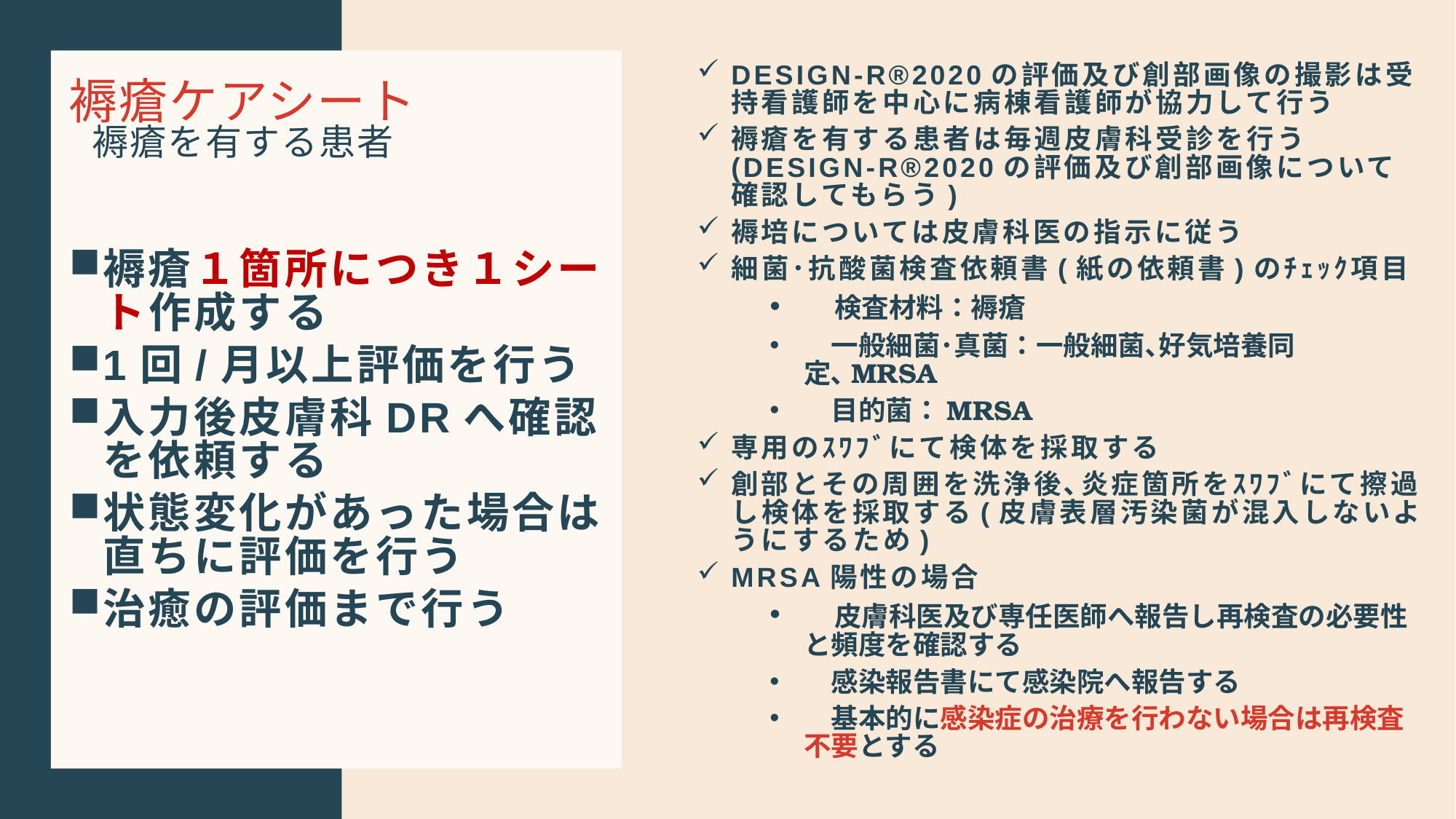

# 褥瘡ケアシート
DESIGN-R®︎2020の評価及び創部画像の撮影は受持看護師を中心に病棟看護師が協力して行う
褥瘡を有する患者は毎週皮膚科受診を行う(DESIGN-R®︎2020の評価及び創部画像について確認してもらう)
褥培については皮膚科医の指示に従う
細菌･抗酸菌検査依頼書(紙の依頼書)のﾁｪｯｸ項目
　検査材料：褥瘡
　一般細菌･真菌：一般細菌､好気培養同定､MRSA
　目的菌：MRSA
専用のｽﾜﾌﾞにて検体を採取する
創部とその周囲を洗浄後､炎症箇所をｽﾜﾌﾞにて擦過し検体を採取する(皮膚表層汚染菌が混入しないようにするため)
MRSA陽性の場合
　皮膚科医及び専任医師へ報告し再検査の必要性と頻度を確認する
　感染報告書にて感染院へ報告する
　基本的に感染症の治療を行わない場合は再検査不要とする
褥瘡を有する患者
褥瘡１箇所につき１シート作成する
1回/月以上評価を行う
入力後皮膚科DRへ確認を依頼する
状態変化があった場合は直ちに評価を行う
治癒の評価まで行う